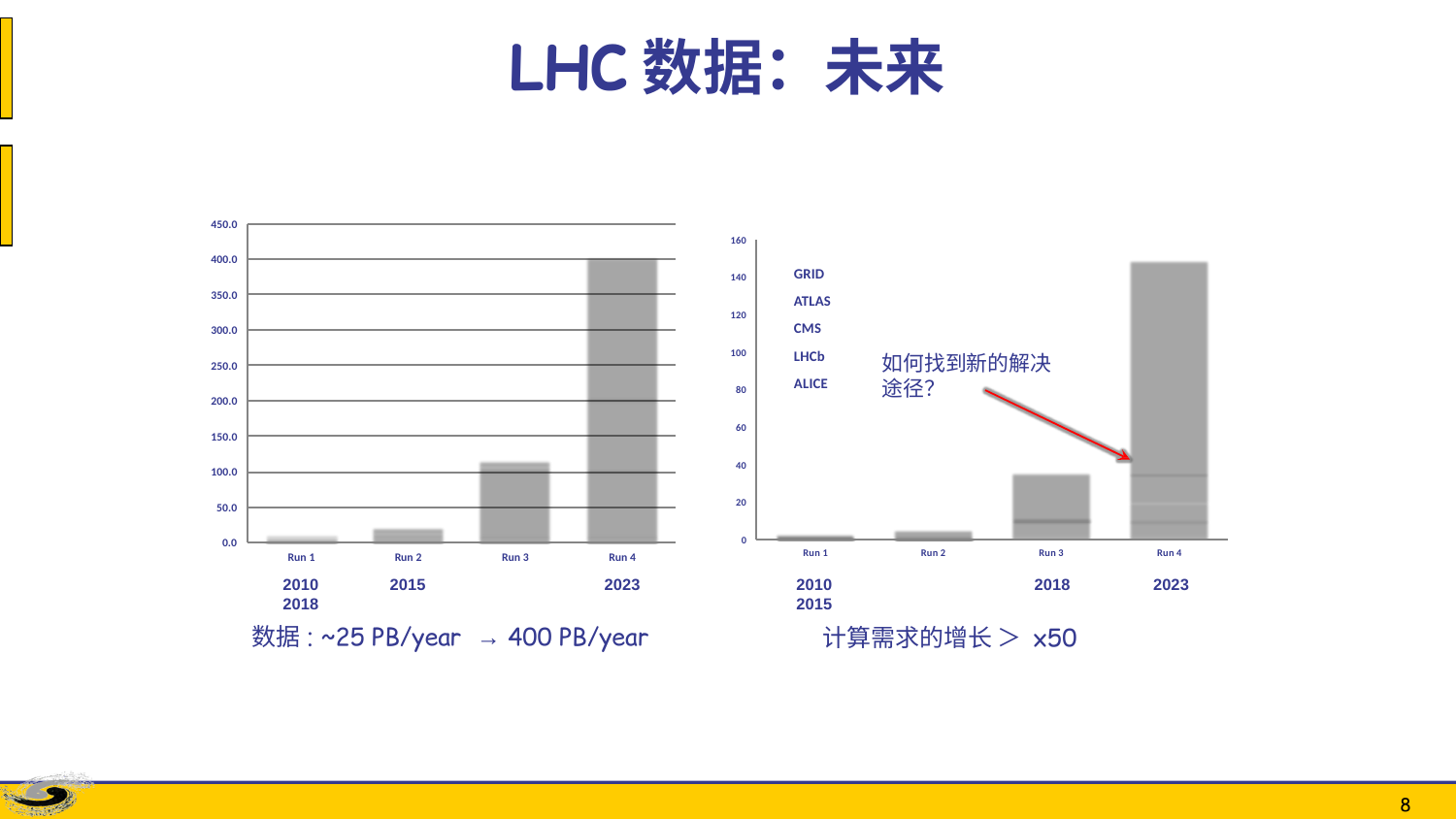

# LHC数据：未来

MS
LAS  CE
Cb
450.0

160

400.0

GRID
140
350.0
ATLAS

120
CMS
300.0

100
LHCb
如何找到新的解决途径？
250.0

ALICE

80

200.0

60
150.0

40

100.0

20

50.0

0

0.0

Run 1
Run 2
Run 3
Run 4
Run 1
Run 2
Run 3
Run 4

2010	2015	2018
2023
2010	2015
2018
2023
数据: ~25 PB/year  → 400 PB/year
计算需求的增长 ＞ x50